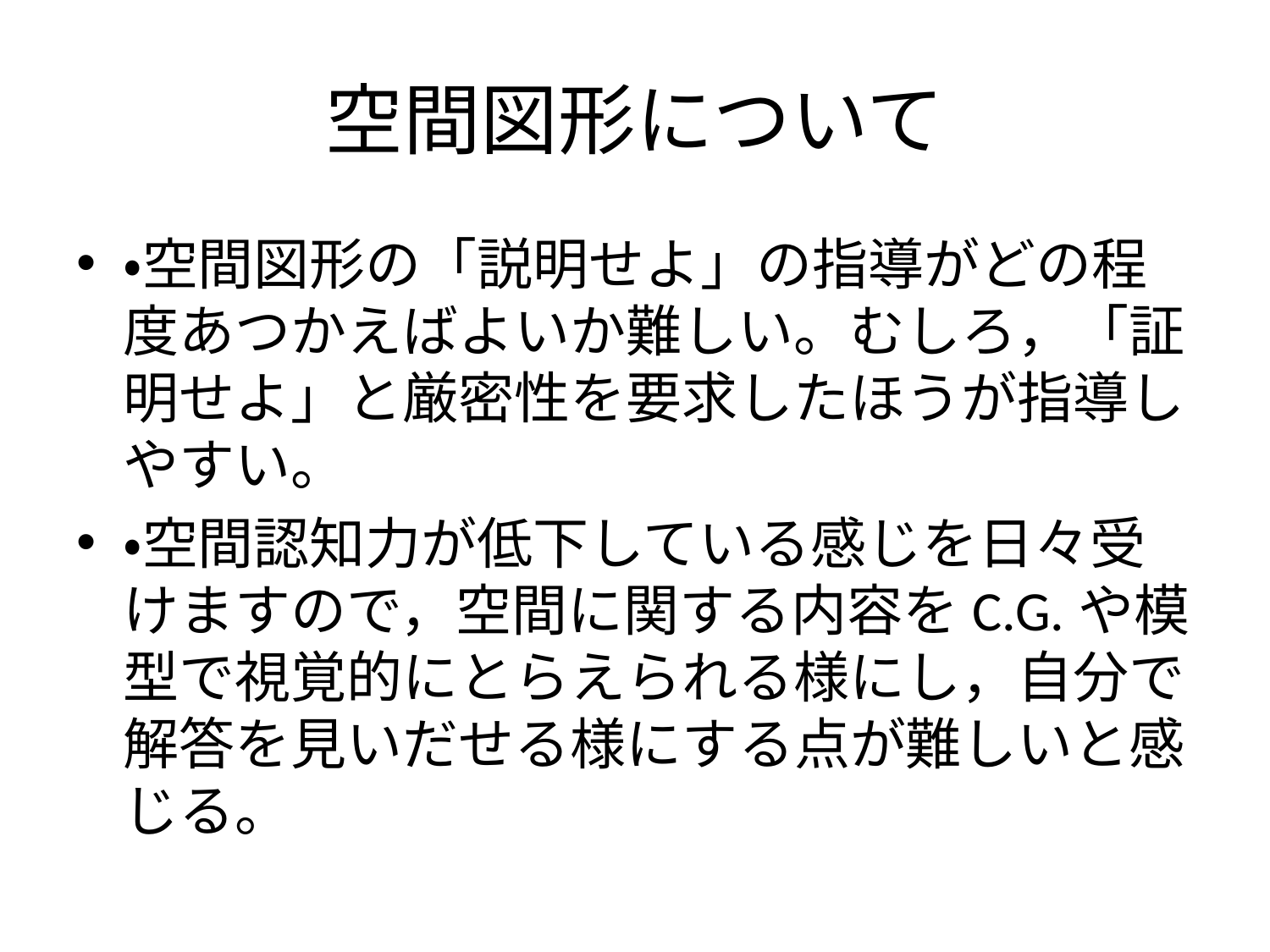

# 空間図形について
・空間図形の「説明せよ」の指導がどの程度あつかえばよいか難しい。むしろ，「証明せよ」と厳密性を要求したほうが指導しやすい。
・空間認知力が低下している感じを日々受けますので，空間に関する内容をC.G.や模型で視覚的にとらえられる様にし，自分で解答を見いだせる様にする点が難しいと感じる。